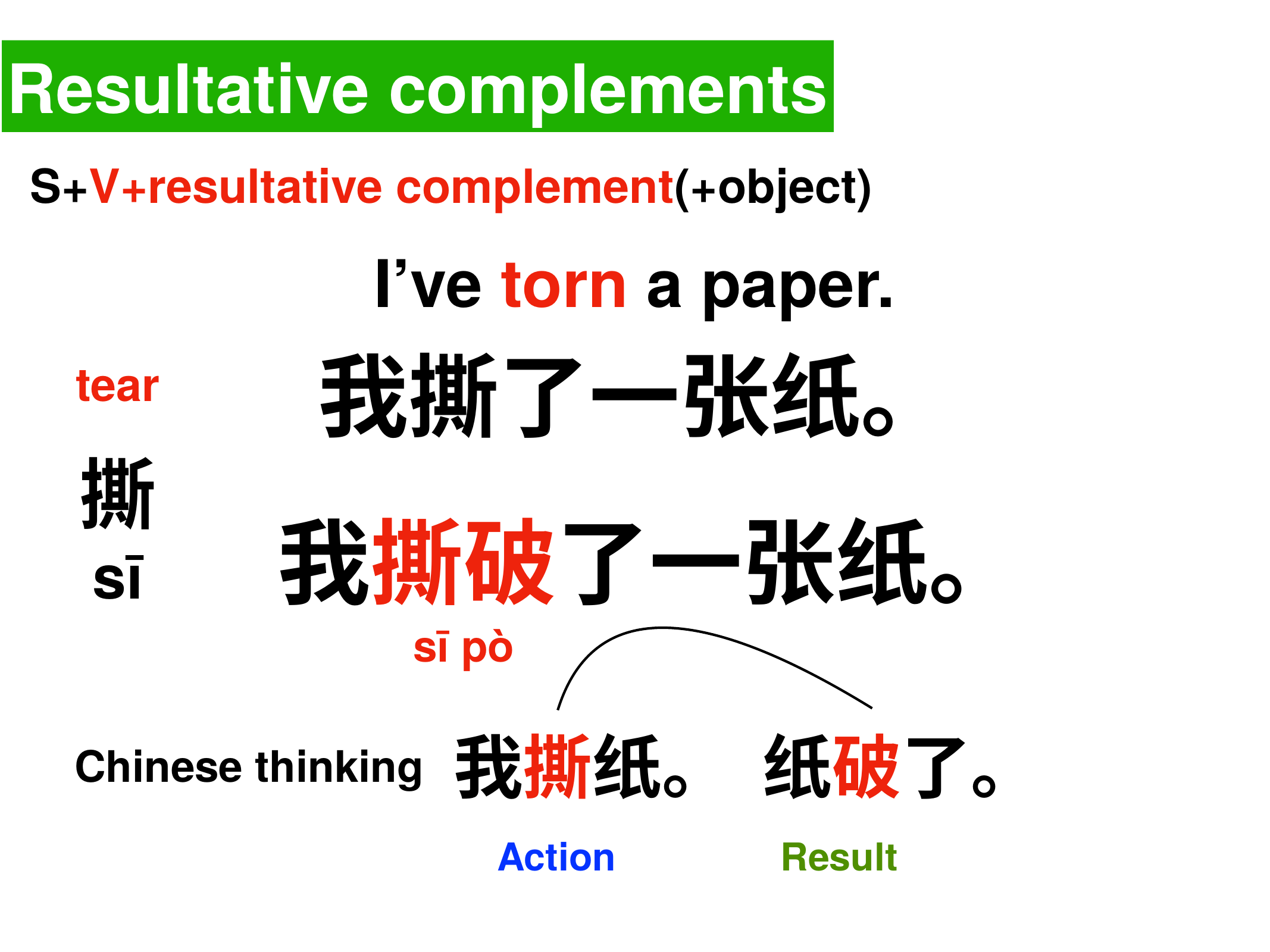

Resultative complements
S+V+resultative complement(+object)
I’ve torn a paper.
我撕了一张纸。
tear
撕
sī
我撕破了一张纸。
sī pò

我撕纸。
纸破了。
Chinese thinking
Action
Result